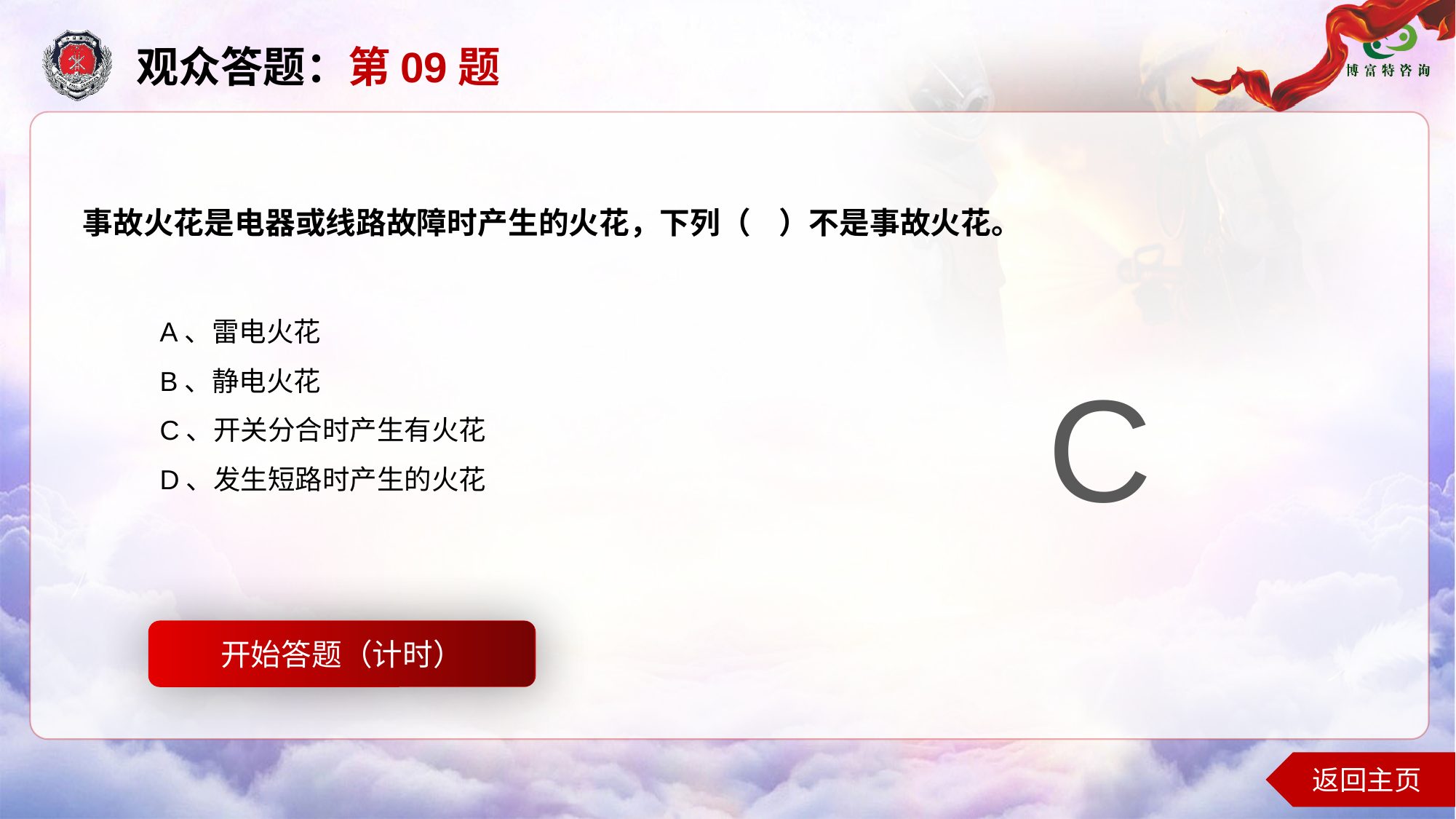

观众答题：第09题
事故火花是电器或线路故障时产生的火花，下列（    ）不是事故火花。
A、雷电火花
B、静电火花
C、开关分合时产生有火花
D、发生短路时产生的火花
C
开始答题（计时）
开始答题
返回主页